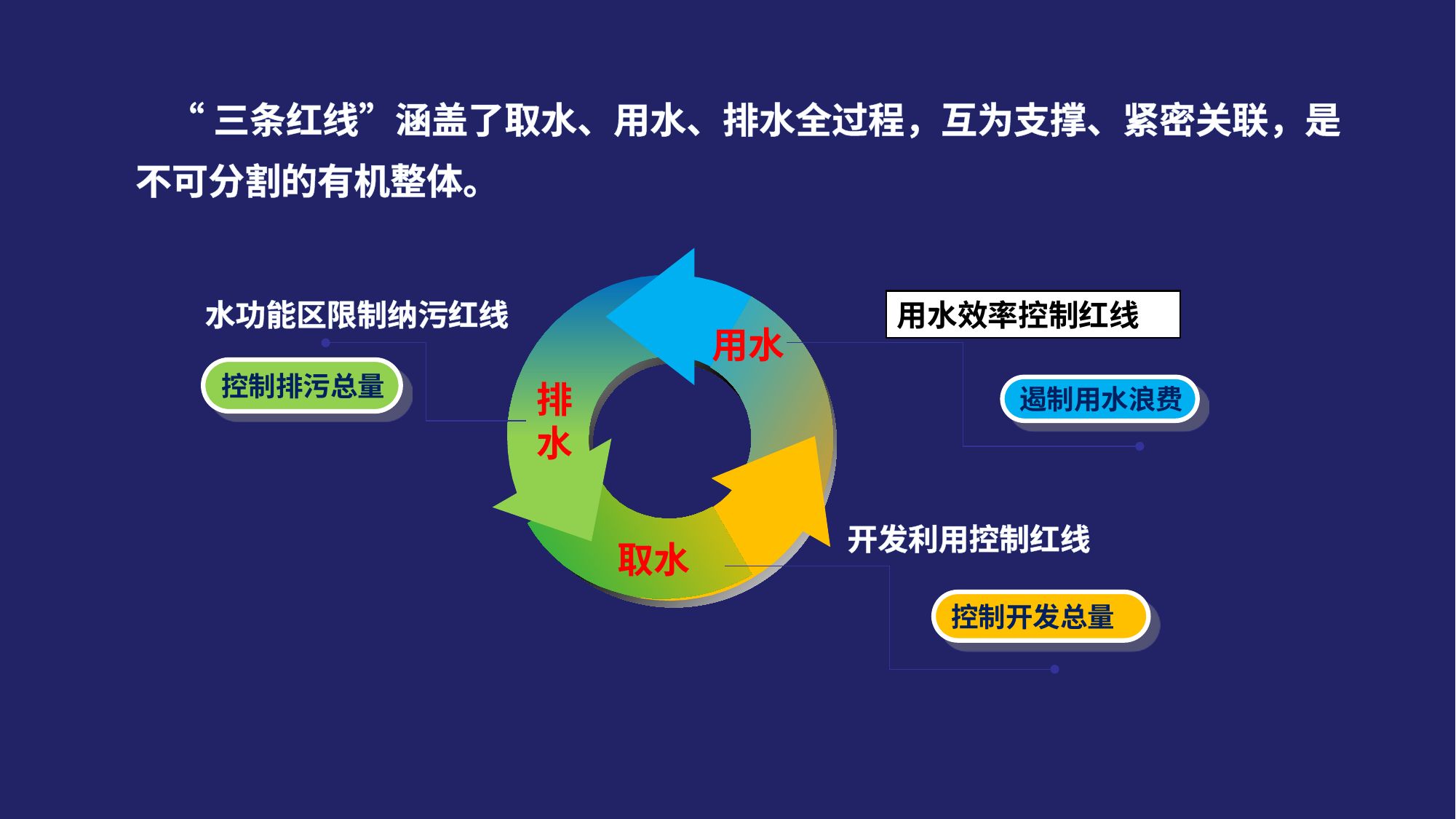

“三条红线”涵盖了取水、用水、排水全过程，互为支撑、紧密关联，是不可分割的有机整体。

水功能区限制纳污红线
用水效率控制红线
用水

控制排污总量
排水
遏制用水浪费

开发利用控制红线
取水
控制开发总量